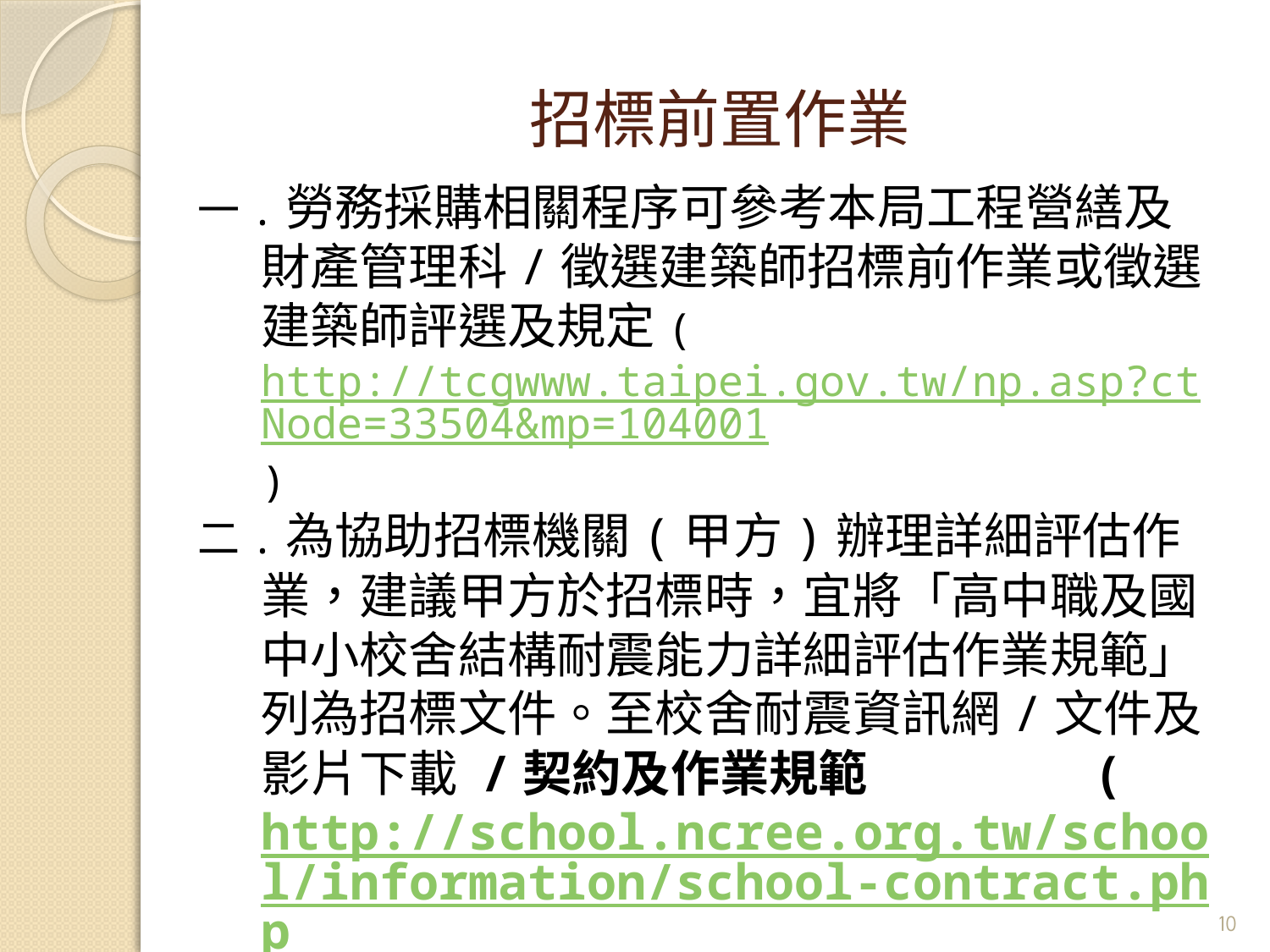

# 招標前置作業
一.勞務採購相關程序可參考本局工程營繕及財產管理科/徵選建築師招標前作業或徵選建築師評選及規定(http://tcgwww.taipei.gov.tw/np.asp?ctNode=33504&mp=104001)
二.為協助招標機關(甲方)辦理詳細評估作業，建議甲方於招標時，宜將「高中職及國中小校舍結構耐震能力詳細評估作業規範」列為招標文件。至校舍耐震資訊網/文件及影片下載 /契約及作業規範                   (http://school.ncree.org.tw/school/information/school-contract.php)
10